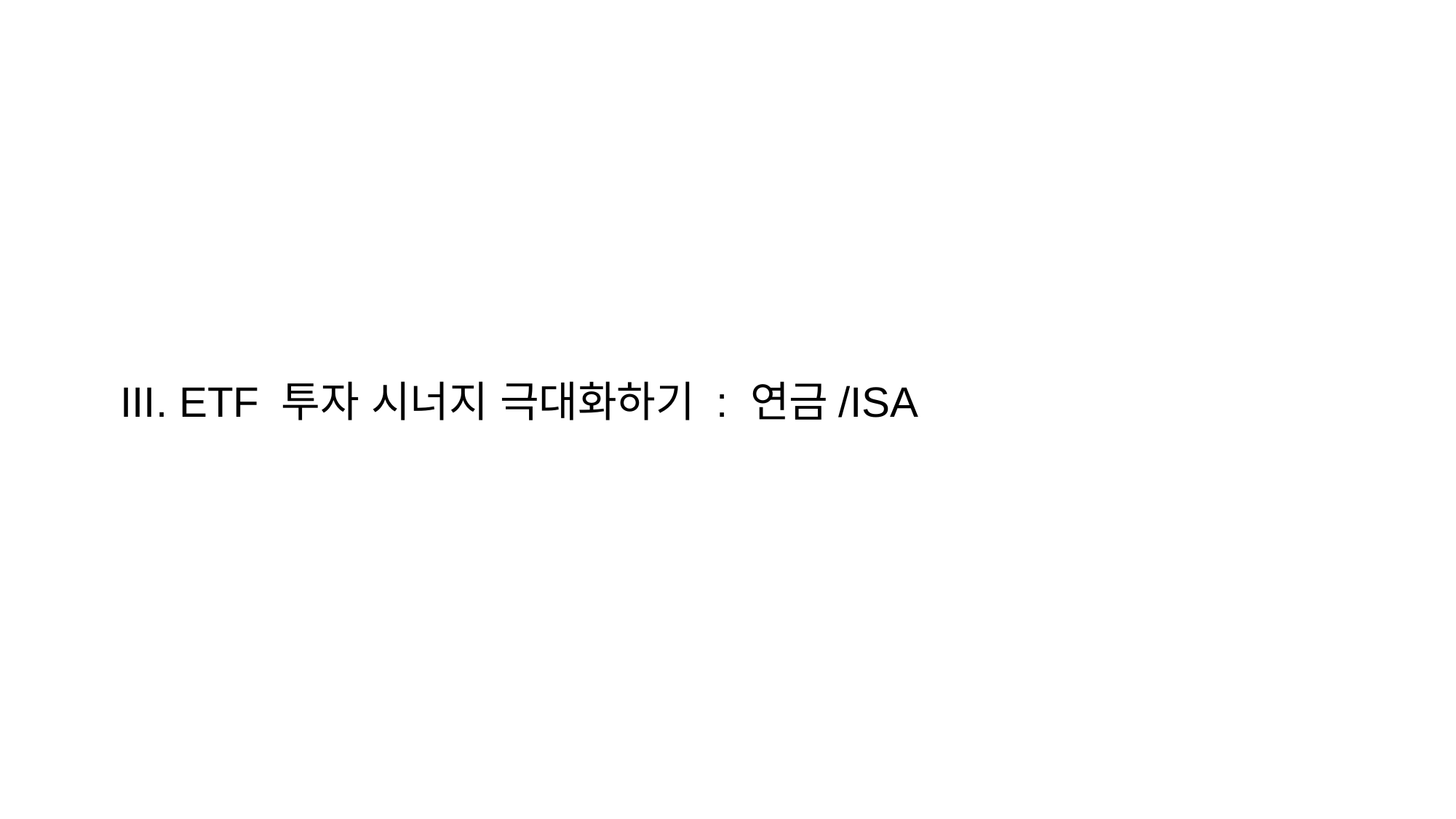

# III. ETF 투자 시너지 극대화하기 : 연금/ISA